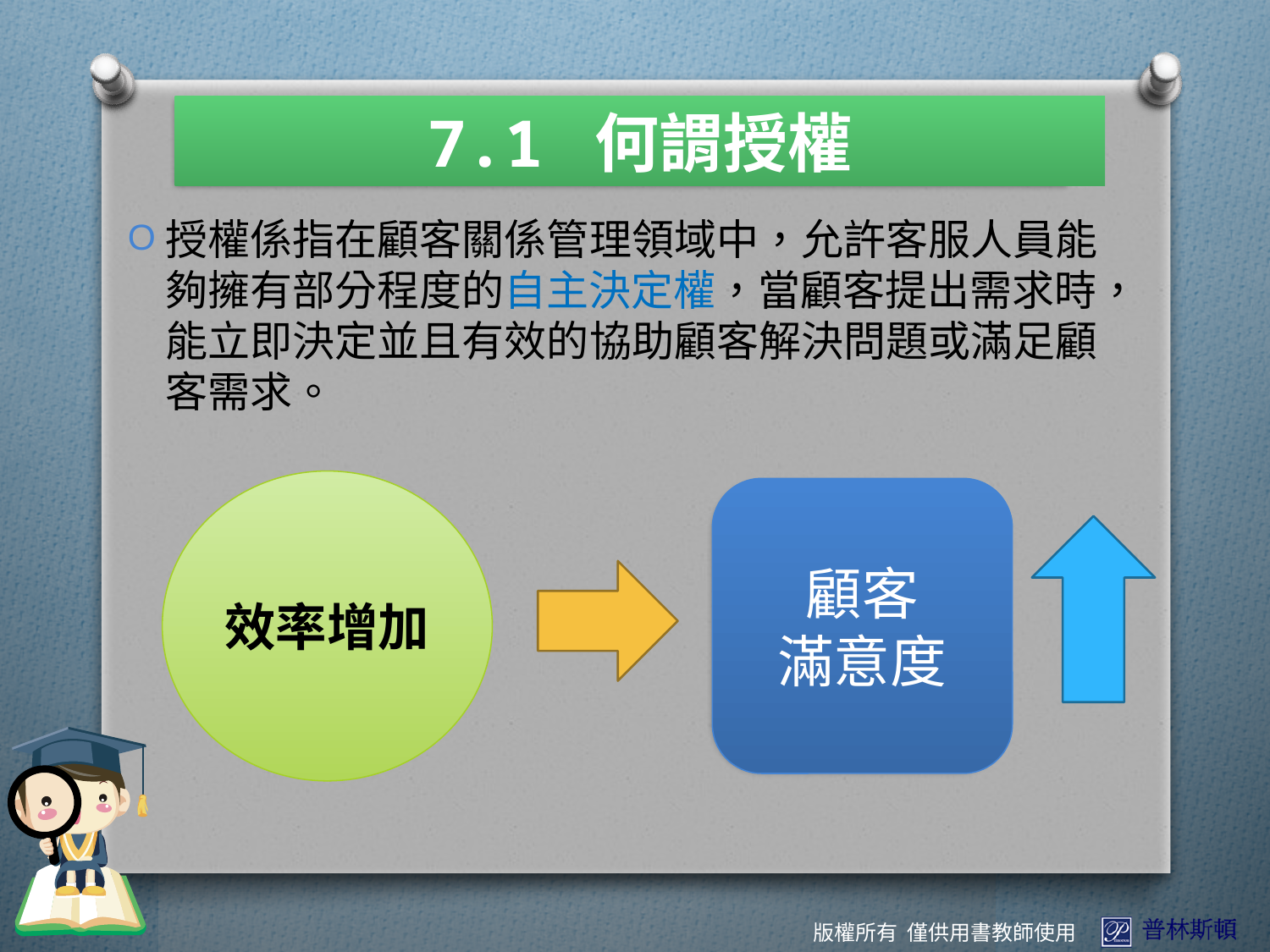

7.1 何謂授權
授權係指在顧客關係管理領域中，允許客服人員能夠擁有部分程度的自主決定權，當顧客提出需求時，能立即決定並且有效的協助顧客解決問題或滿足顧客需求。

效率增加
顧客
滿意度